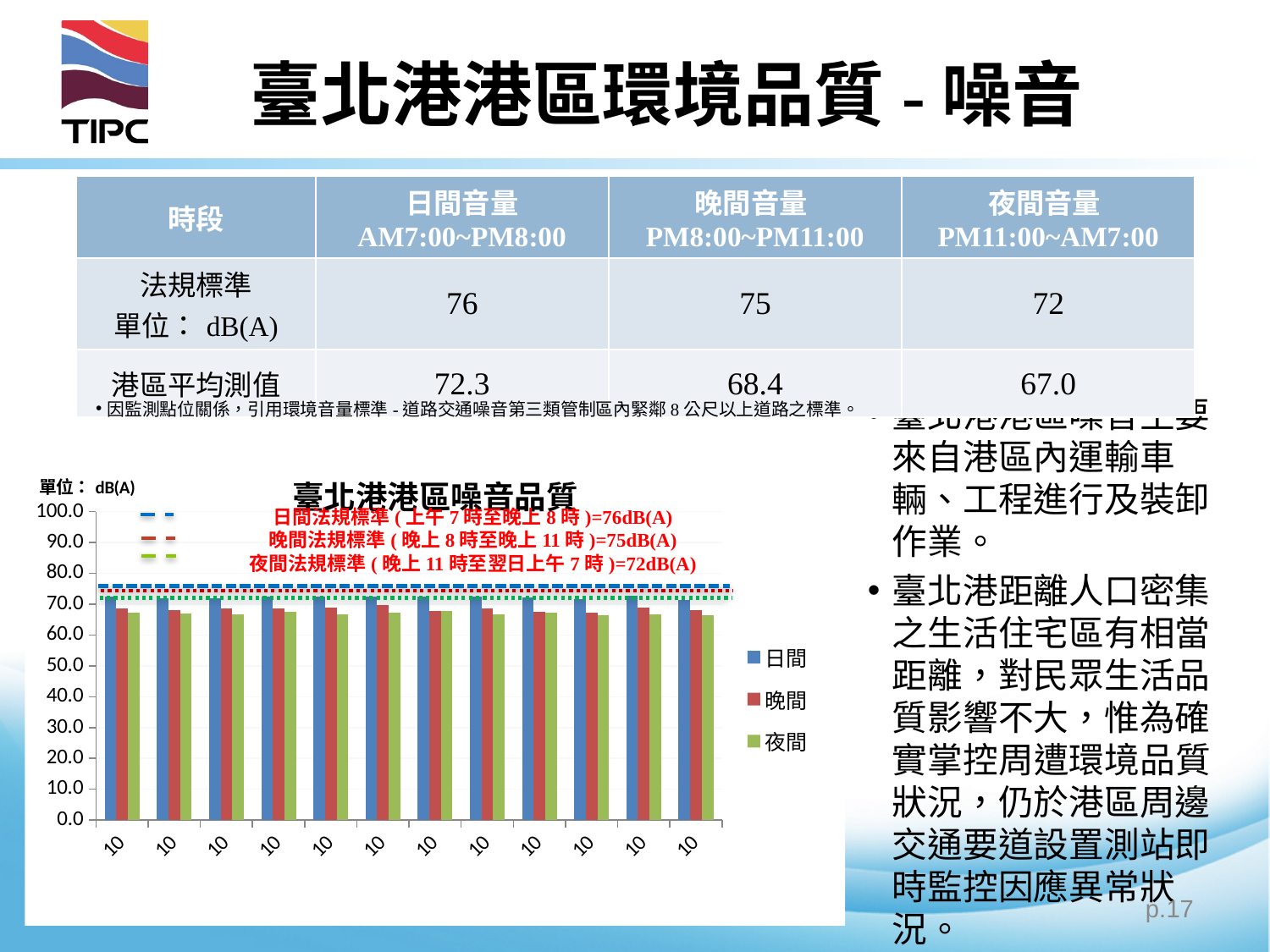

# 臺北港港區環境品質-噪音
| 時段 | 日間音量 AM7:00~PM8:00 | 晚間音量PM8:00~PM11:00 | 夜間音量PM11:00~AM7:00 |
| --- | --- | --- | --- |
| 法規標準 單位：dB(A) | 76 | 75 | 72 |
| 港區平均測值 | 72.3 | 68.4 | 67.0 |
臺北港港區噪音主要來自港區內運輸車輛、工程進行及裝卸作業。
臺北港距離人口密集之生活住宅區有相當距離，對民眾生活品質影響不大，惟為確實掌控周遭環境品質狀況，仍於港區周邊交通要道設置測站即時監控因應異常狀況。
因監測點位關係，引用環境音量標準-道路交通噪音第三類管制區內緊鄰8公尺以上道路之標準。

### Chart: 臺北港港區噪音品質

| Category | 日間 | 晚間 | 夜間 |
|---|---|---|---|
| 101第一季 | 72.53125000000001 | 68.67500000000001 | 67.3875 |
| 101第二季 | 71.8875 | 68.10625 | 67.0625 |
| 101第三季 | 72.03750000000001 | 68.76875000000001 | 66.725 |
| 101第四季 | 72.59374999999999 | 68.72500000000001 | 67.45 |
| 102第一季 | 72.60625 | 68.925 | 66.8375 |
| 102第二季 | 72.475 | 69.75625 | 67.175 |
| 102第三季 | 72.39375 | 67.85624999999999 | 67.70625 |
| 102第四季 | 72.4875 | 68.5125 | 66.64999999999999 |
| 103第一季 | 72.1625 | 67.65 | 67.2625 |
| 103第二季 | 71.7875 | 67.24374999999999 | 66.43125 |
| 103第三季 | 72.7625 | 68.83749999999999 | 66.71562499999999 |
| 103第四季 | 71.45625000000001 | 68.15625000000001 | 66.41875 |
日間法規標準(上午7時至晚上8時)=76dB(A)
晚間法規標準(晚上8時至晚上11時)=75dB(A)
夜間法規標準(晚上11時至翌日上午7時)=72dB(A)
p.17